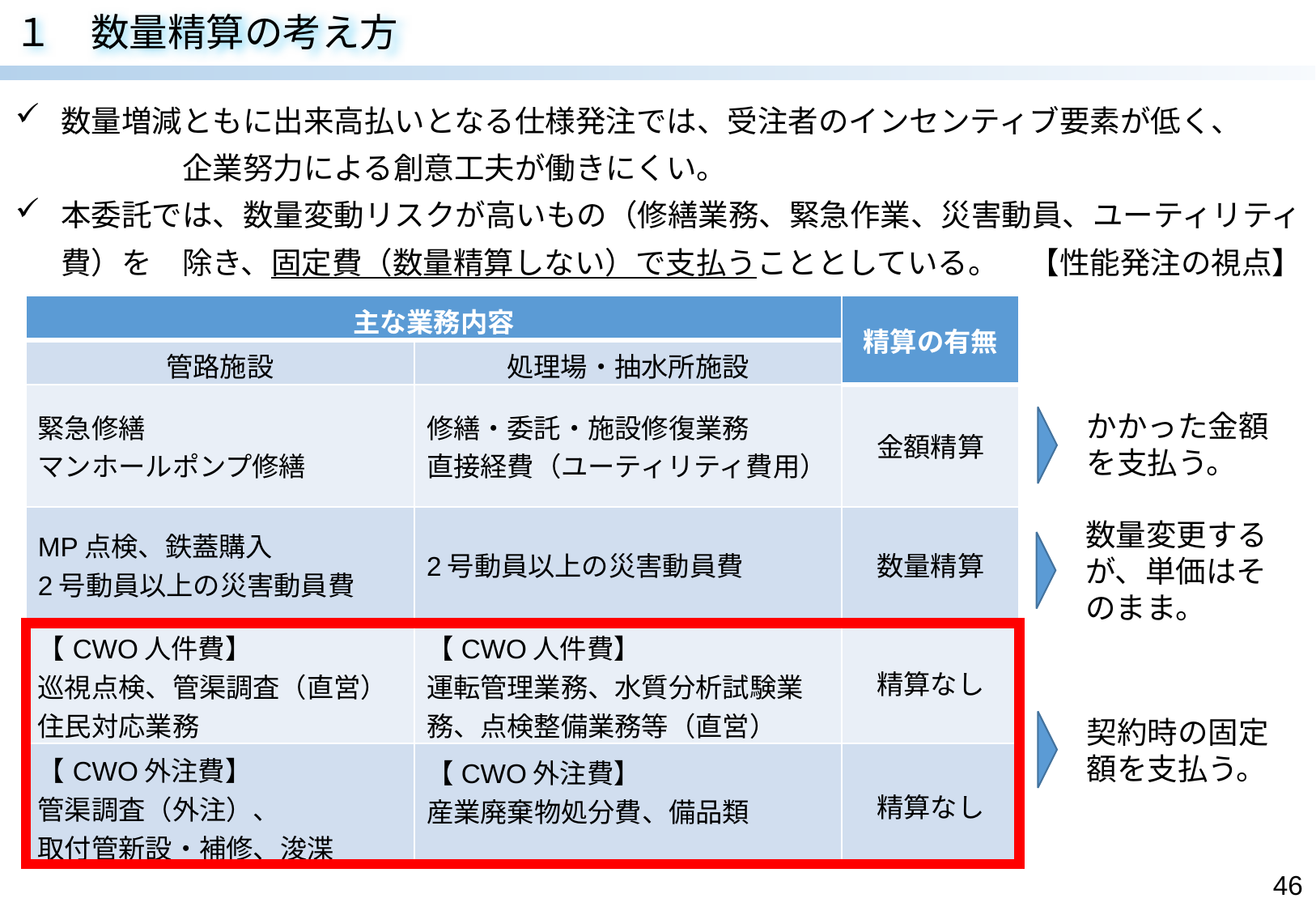

１　数量精算の考え方

数量増減ともに出来高払いとなる仕様発注では、受注者のインセンティブ要素が低く、　　　　　　企業努力による創意工夫が働きにくい。
本委託では、数量変動リスクが高いもの（修繕業務、緊急作業、災害動員、ユーティリティ費）を　除き、固定費（数量精算しない）で支払うこととしている。　【性能発注の視点】
| 主な業務内容 |  | 精算の有無 |
| --- | --- | --- |
| 管路施設 | 処理場・抽水所施設 |  |
| 緊急修繕 マンホールポンプ修繕 | 修繕・委託・施設修復業務 直接経費（ユーティリティ費用） | 金額精算 |
| MP点検、鉄蓋購入 2号動員以上の災害動員費 | 2号動員以上の災害動員費 | 数量精算 |
| 【CWO人件費】 巡視点検、管渠調査（直営）住民対応業務 | 【CWO人件費】 運転管理業務、水質分析試験業務、点検整備業務等（直営） | 精算なし |
| 【CWO外注費】 管渠調査（外注）、 取付管新設・補修、浚渫 | 【CWO外注費】 産業廃棄物処分費、備品類 | 精算なし |
かかった金額を支払う。

数量変更するが、単価はそのまま。

契約時の固定額を支払う。

46